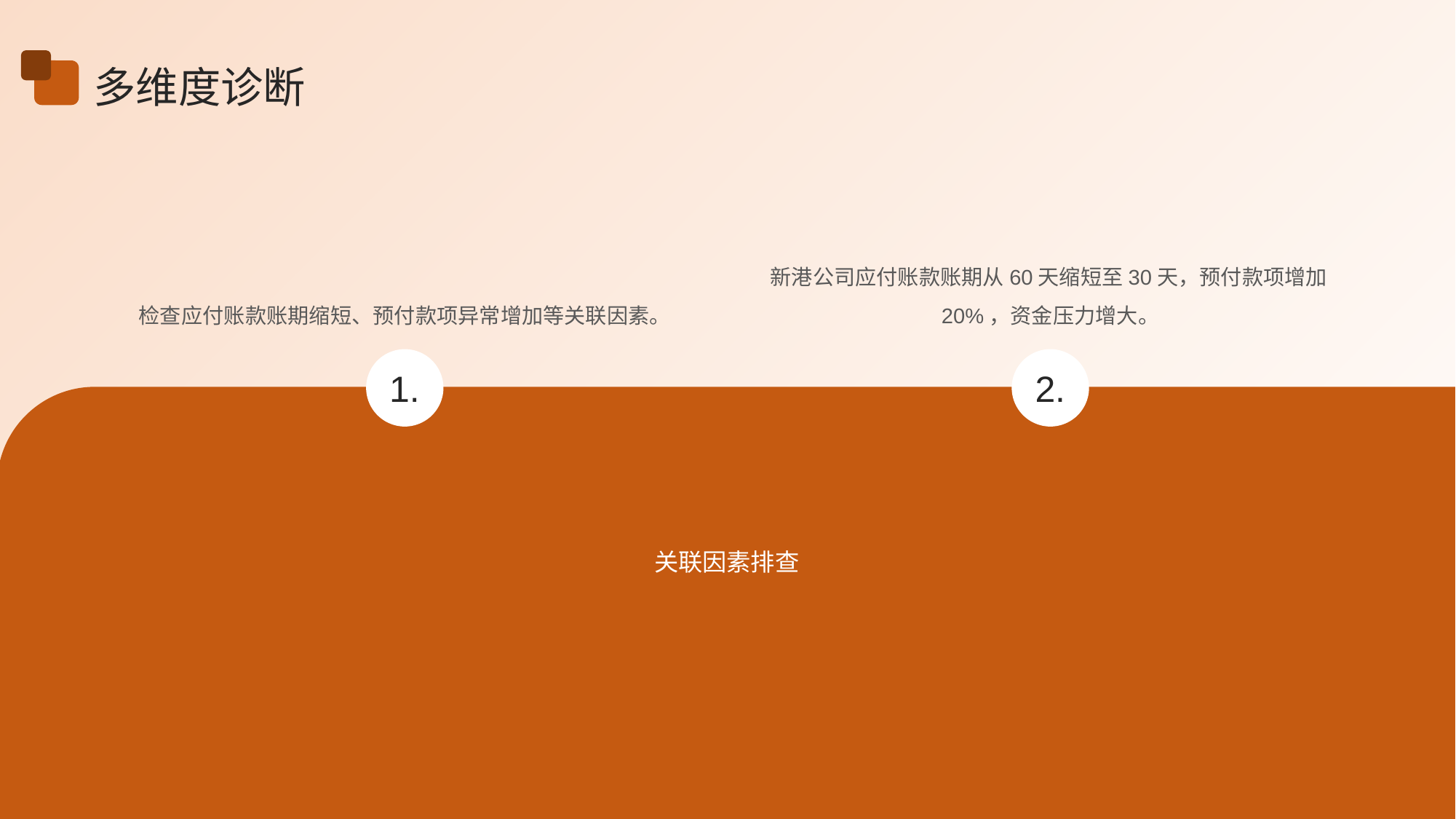

多维度诊断
检查应付账款账期缩短、预付款项异常增加等关联因素。
新港公司应付账款账期从60天缩短至30天，预付款项增加20%，资金压力增大。

1.
2.

关联因素排查